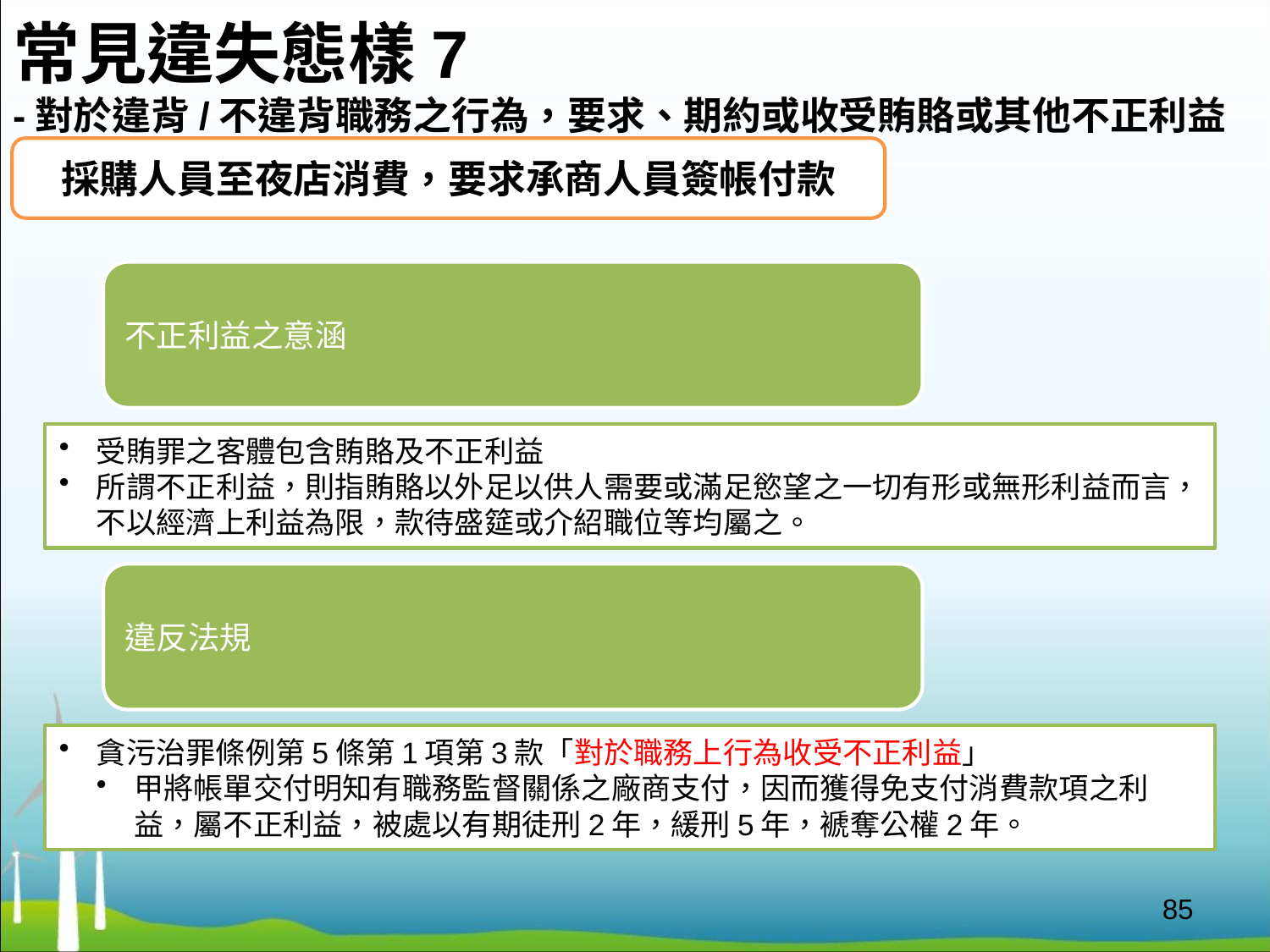

常見違失態樣7
-對於違背/不違背職務之行為，要求、期約或收受賄賂或其他不正利益
採購人員至夜店消費，要求承商人員簽帳付款
不正利益之意涵
受賄罪之客體包含賄賂及不正利益
違反法規
貪污治罪條例第5條第1項第3款「對於職務上行為收受不正利益」
甲將帳單交付明知有職務監督關係之廠商支付，因而獲得免支付消費款項之利益，屬不正利益，被處以有期徒刑2年，緩刑5年，褫奪公權2年。
所謂不正利益，則指賄賂以外足以供人需要或滿足慾望之一切有形或無形利益而言，不以經濟上利益為限，款待盛筵或介紹職位等均屬之。
85